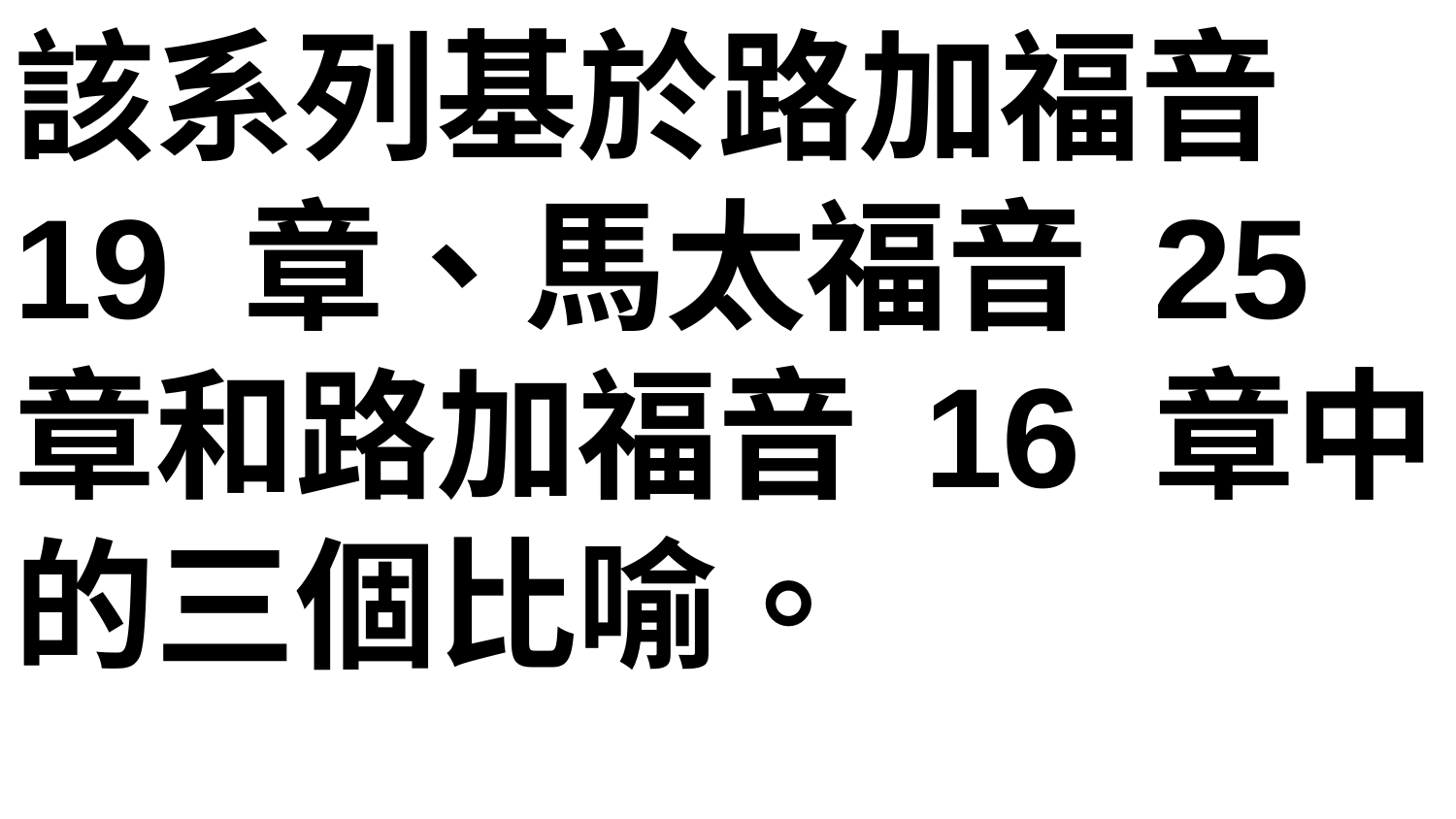

該系列基於路加福音 19 章、馬太福音 25 章和路加福音 16 章中的三個比喻。